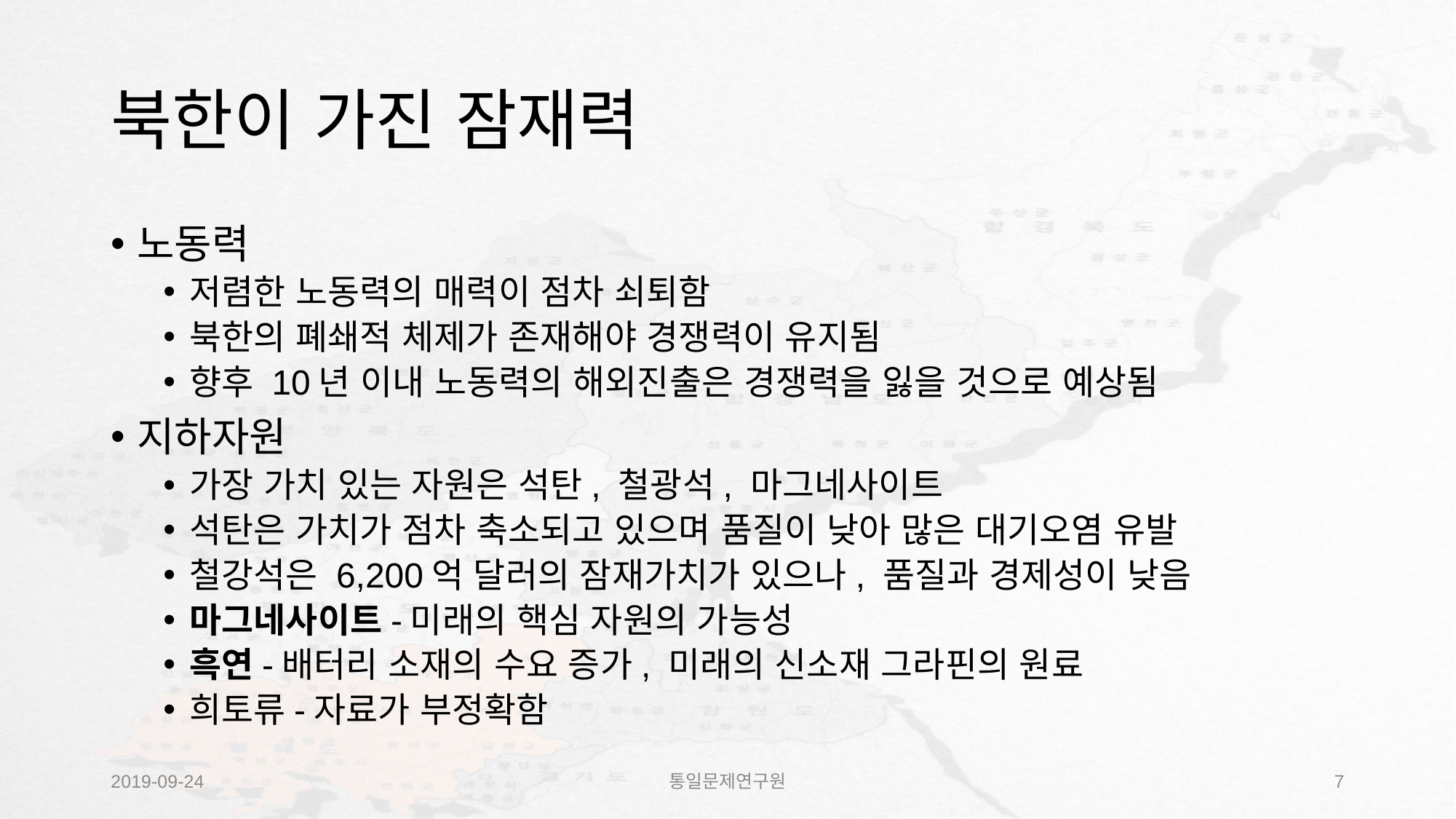

# 북한이 가진 잠재력
노동력
저렴한 노동력의 매력이 점차 쇠퇴함
북한의 폐쇄적 체제가 존재해야 경쟁력이 유지됨
향후 10년 이내 노동력의 해외진출은 경쟁력을 잃을 것으로 예상됨
지하자원
가장 가치 있는 자원은 석탄, 철광석, 마그네사이트
석탄은 가치가 점차 축소되고 있으며 품질이 낮아 많은 대기오염 유발
철강석은 6,200억 달러의 잠재가치가 있으나, 품질과 경제성이 낮음
마그네사이트-미래의 핵심 자원의 가능성
흑연-배터리 소재의 수요 증가, 미래의 신소재 그라핀의 원료
희토류-자료가 부정확함

2019-09-24
통일문제연구원
7